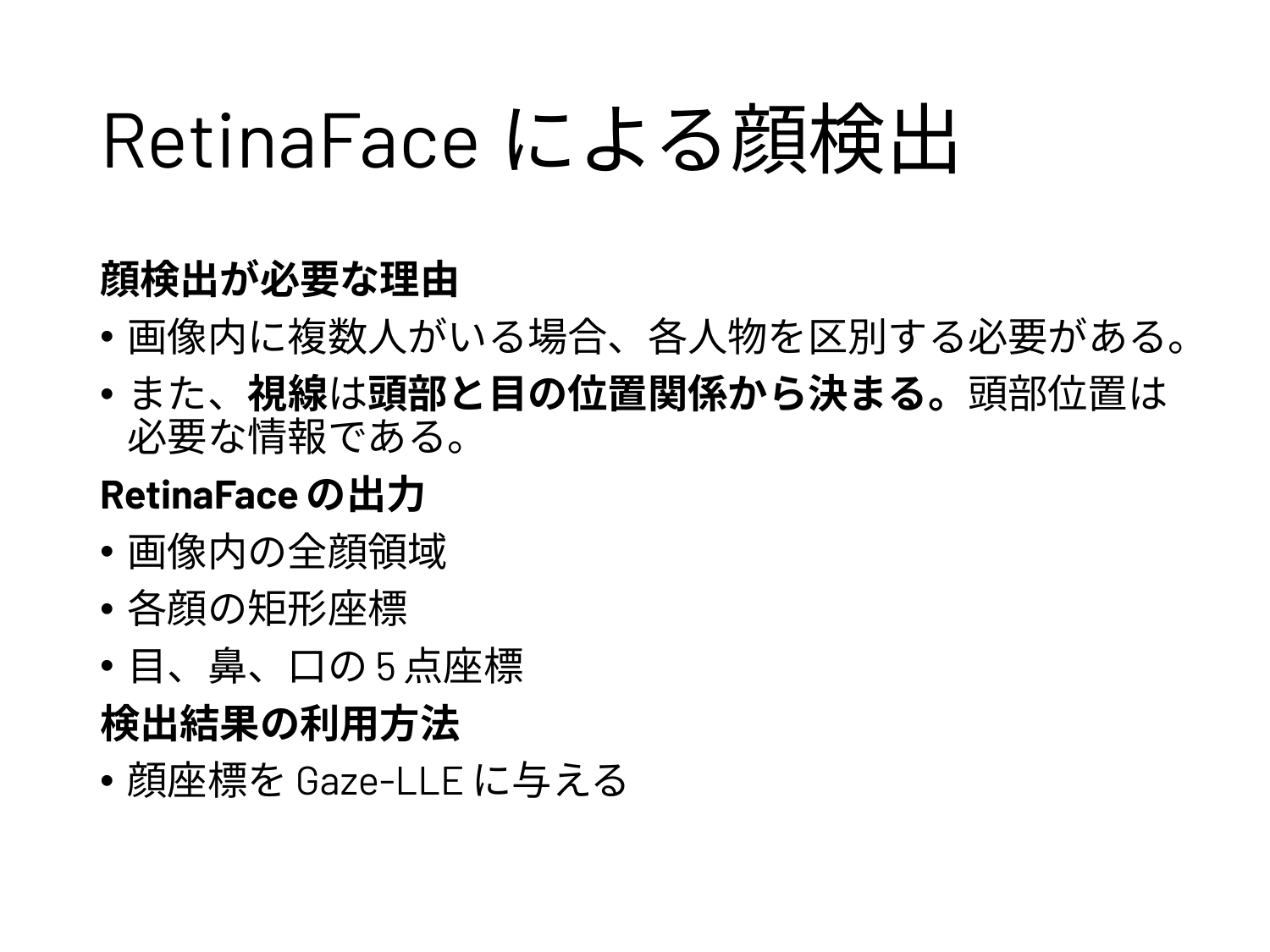

# RetinaFaceによる顔検出
顔検出が必要な理由
画像内に複数人がいる場合、各人物を区別する必要がある。
また、視線は頭部と目の位置関係から決まる。頭部位置は必要な情報である。
RetinaFaceの出力
画像内の全顔領域
各顔の矩形座標
目、鼻、口の5点座標
検出結果の利用方法
顔座標をGaze-LLEに与える